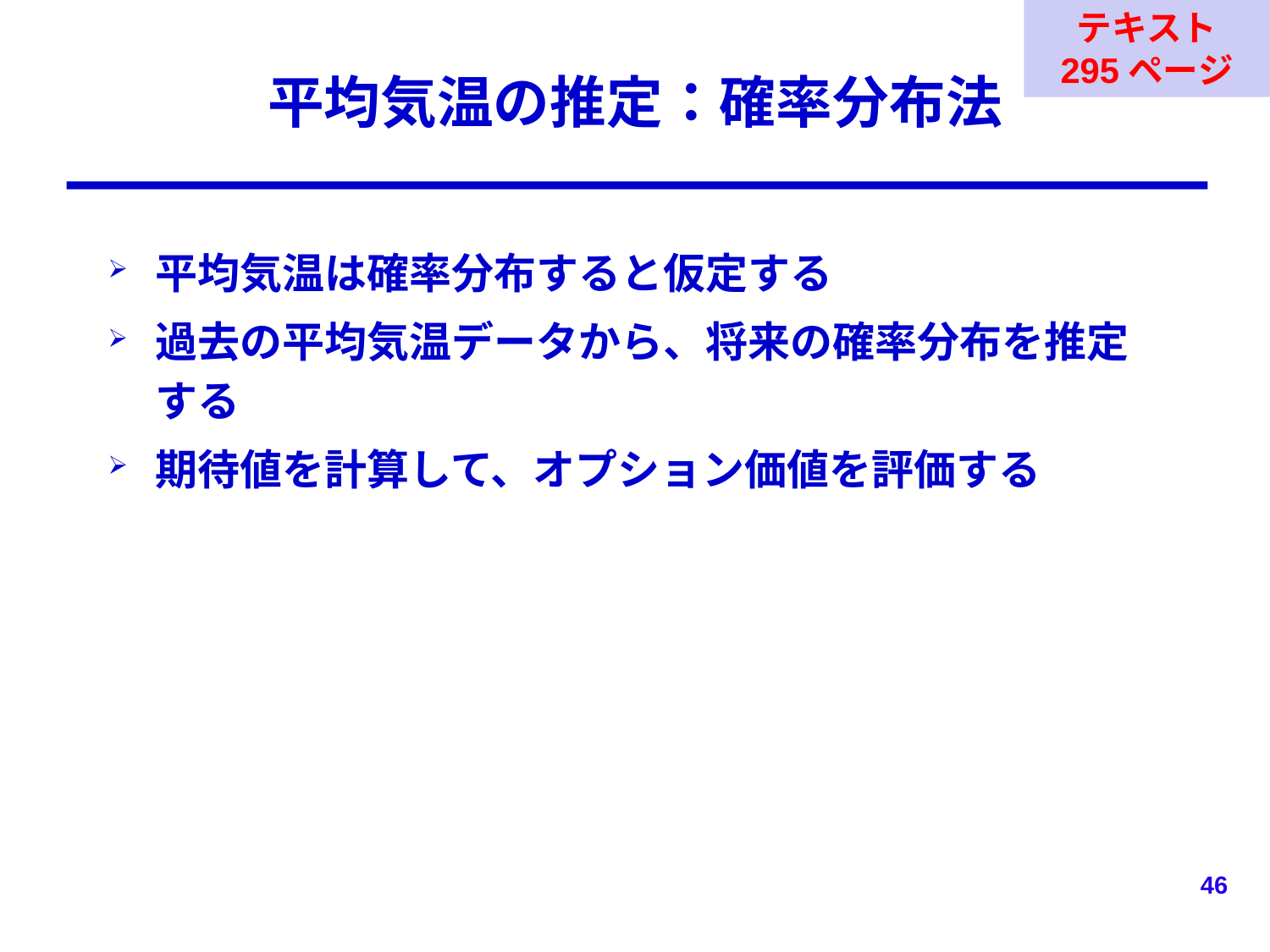

テキスト
295ページ
# 平均気温の推定：確率分布法
平均気温は確率分布すると仮定する
過去の平均気温データから、将来の確率分布を推定する
期待値を計算して、オプション価値を評価する
46